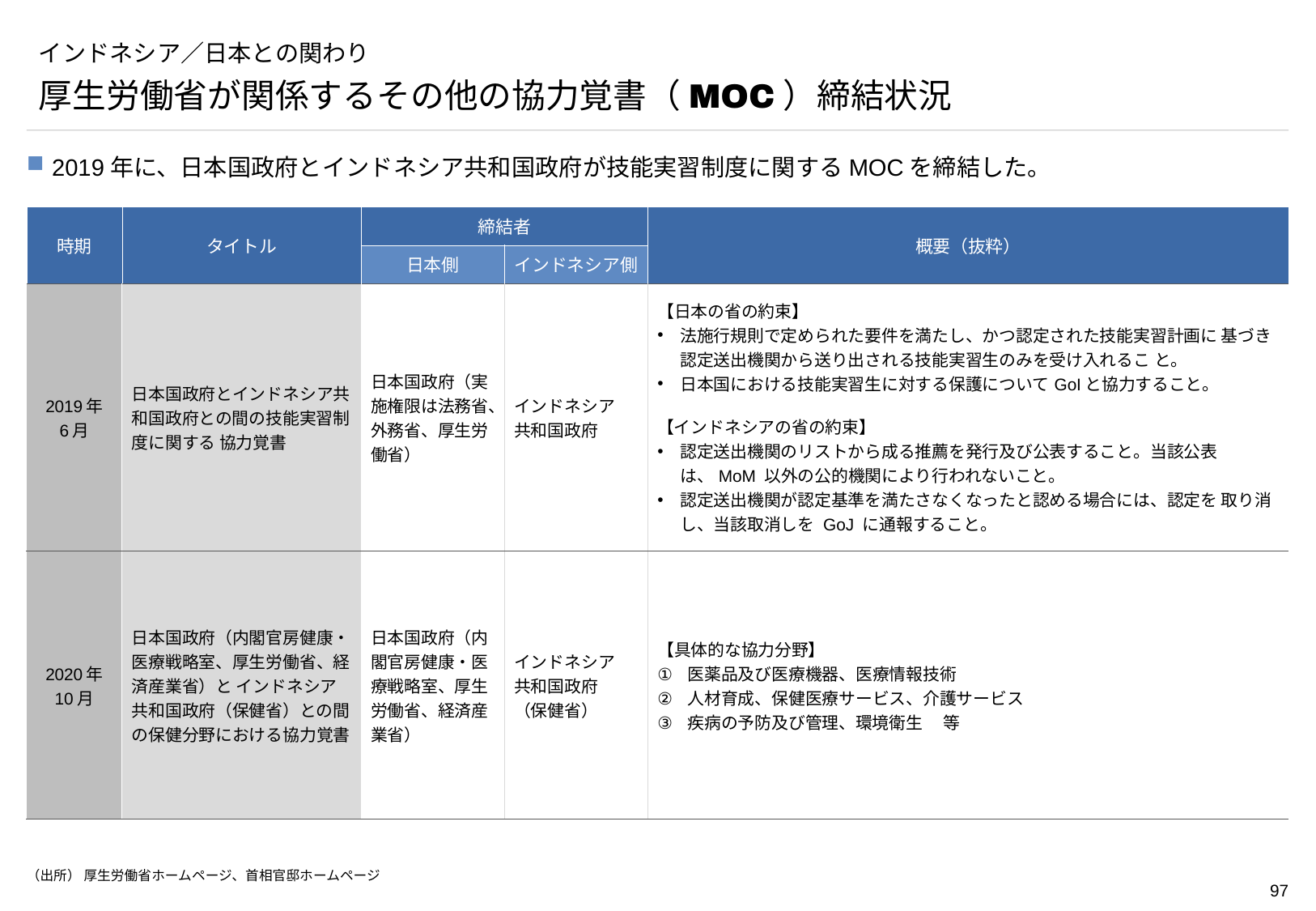

# インドネシア／日本との関わり
厚生労働省が関係するその他の協力覚書（MOC）締結状況
2019年に、日本国政府とインドネシア共和国政府が技能実習制度に関するMOCを締結した。
| 時期 | タイトル | 締結者 |  | 概要（抜粋） |
| --- | --- | --- | --- | --- |
|  |  | 日本側 | インドネシア側 |  |
| 2019年 6月 | 日本国政府とインドネシア共和国政府との間の技能実習制度に関する 協力覚書 | 日本国政府（実施権限は法務省、外務省、厚生労働省） | インドネシア 共和国政府 | 【日本の省の約束】　 法施行規則で定められた要件を満たし、かつ認定された技能実習計画に 基づき認定送出機関から送り出される技能実習生のみを受け入れるこ と。 日本国における技能実習生に対する保護についてGoIと協力すること。 【インドネシアの省の約束】　 認定送出機関のリストから成る推薦を発行及び公表すること。当該公表 は、MoM 以外の公的機関により行われないこと。 認定送出機関が認定基準を満たさなくなったと認める場合には、認定を 取り消し、当該取消しを GoJ に通報すること。 |
| 2020年 10月 | 日本国政府（内閣官房健康・医療戦略室、厚生労働省、経済産業省）と インドネシア共和国政府（保健省）との間の保健分野における協力覚書 | 日本国政府（内閣官房健康・医療戦略室、厚生労働省、経済産業省） | インドネシア 共和国政府 （保健省） | 【具体的な協力分野】 医薬品及び医療機器、医療情報技術 人材育成、保健医療サービス、介護サービス 疾病の予防及び管理、環境衛生 　等 |
（出所） 厚生労働省ホームページ、首相官邸ホームページ